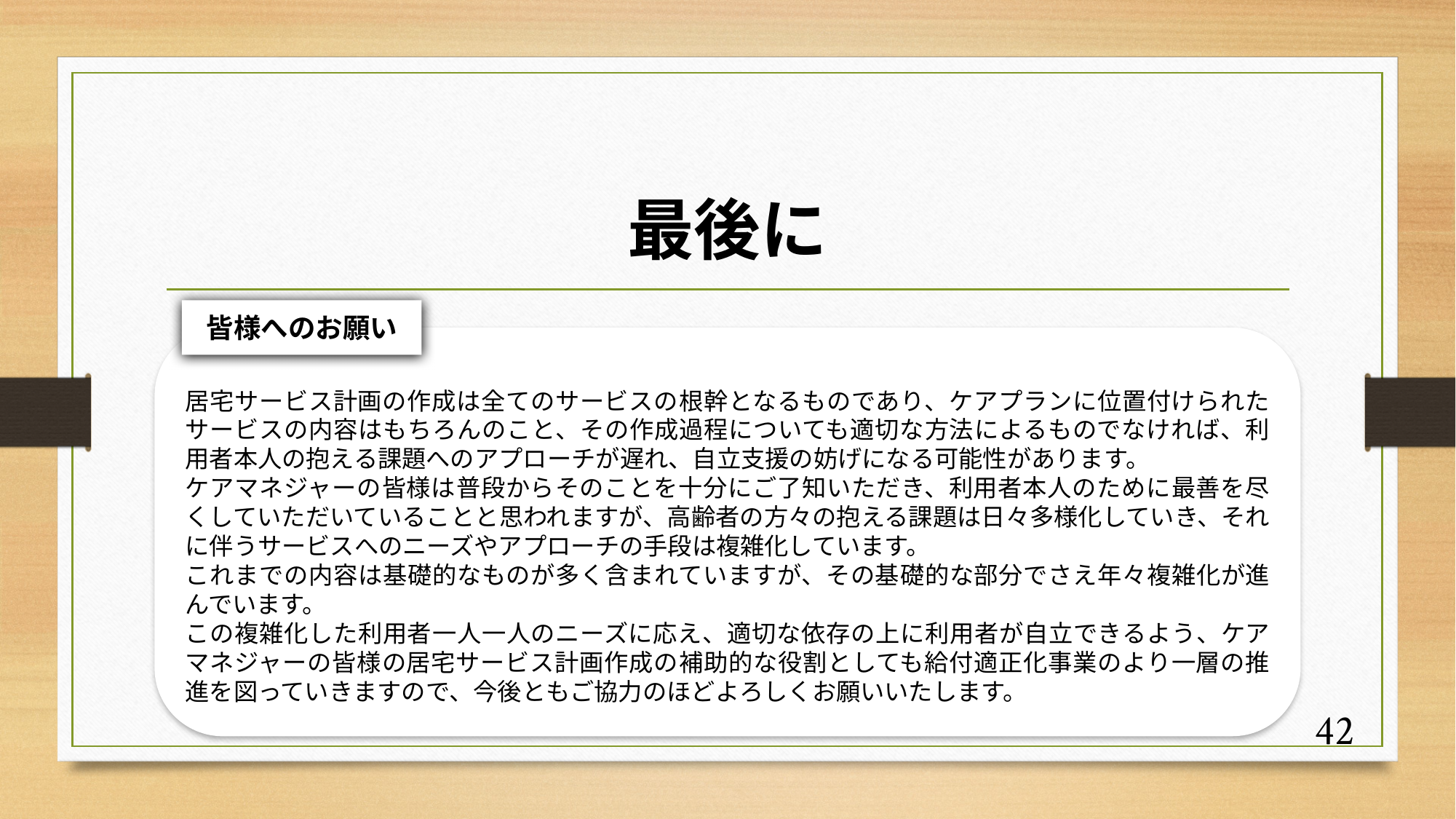

# 最後に
皆様へのお願い

居宅サービス計画の作成は全てのサービスの根幹となるものであり、ケアプランに位置付けられたサービスの内容はもちろんのこと、その作成過程についても適切な方法によるものでなければ、利用者本人の抱える課題へのアプローチが遅れ、自立支援の妨げになる可能性があります。
ケアマネジャーの皆様は普段からそのことを十分にご了知いただき、利用者本人のために最善を尽くしていただいていることと思われますが、高齢者の方々の抱える課題は日々多様化していき、それに伴うサービスへのニーズやアプローチの手段は複雑化しています。
これまでの内容は基礎的なものが多く含まれていますが、その基礎的な部分でさえ年々複雑化が進んでいます。
この複雑化した利用者一人一人のニーズに応え、適切な依存の上に利用者が自立できるよう、ケアマネジャーの皆様の居宅サービス計画作成の補助的な役割としても給付適正化事業のより一層の推進を図っていきますので、今後ともご協力のほどよろしくお願いいたします。
42